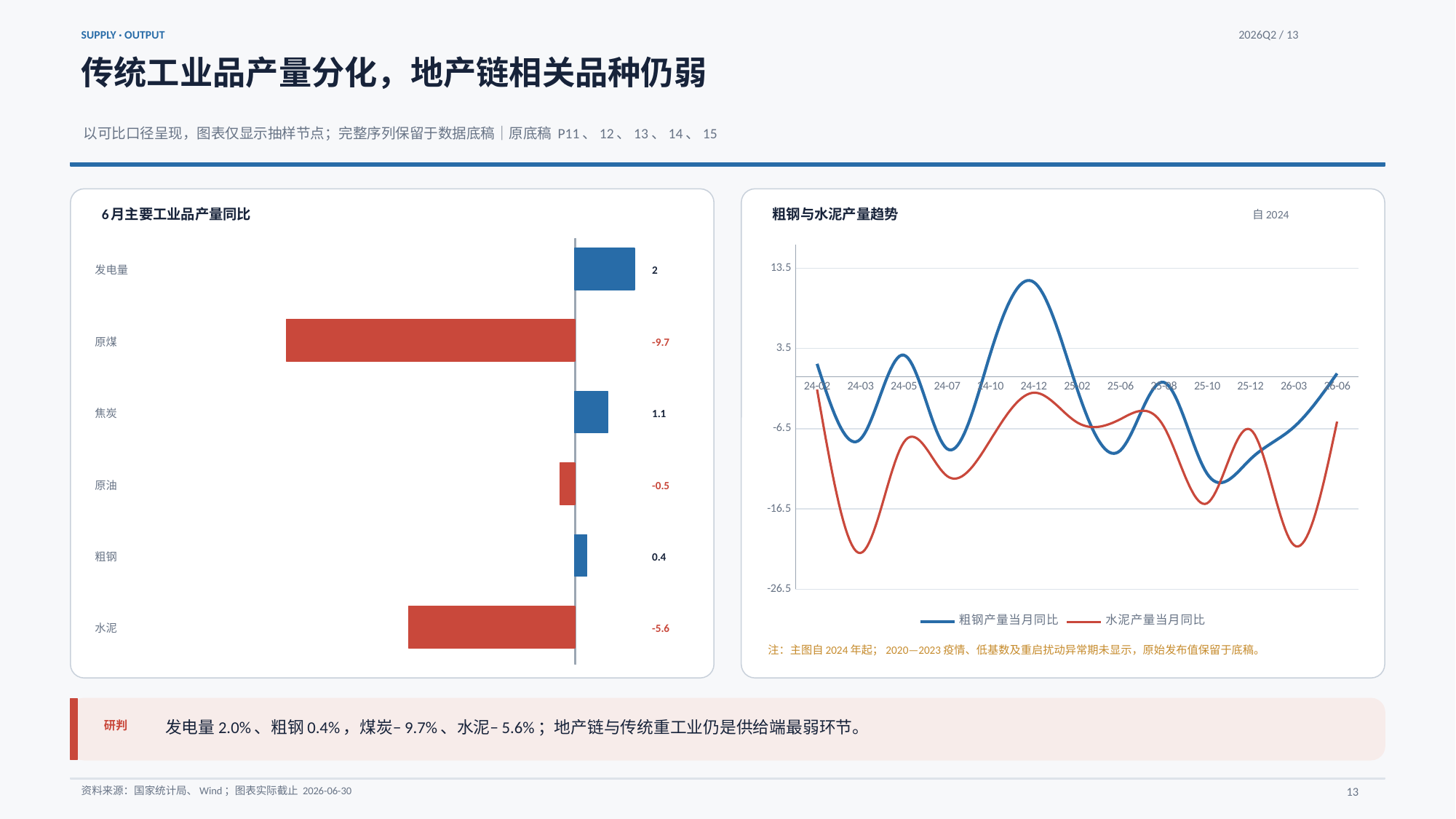

SUPPLY · OUTPUT
2026Q2 / 13
传统工业品产量分化，地产链相关品种仍弱
以可比口径呈现，图表仅显示抽样节点；完整序列保留于数据底稿｜原底稿 P11、12、13、14、15

6月主要工业品产量同比
粗钢与水泥产量趋势
自2024

### Chart

| Category |  |  |
|---|---|---|
| 24-02 | 1.6 | -1.6 |
| 24-03 | -7.8 | -22.0 |
| 24-05 | 2.7 | -8.2 |
| 24-07 | -9.0 | -12.4 |
| 24-10 | 2.9 | -7.9 |
| 24-12 | 11.8 | -2.0 |
| 25-02 | -1.5 | -5.7 |
| 25-06 | -9.2 | -5.3 |
| 25-08 | -0.7 | -6.2 |
| 25-10 | -12.1 | -15.8 |
| 25-12 | -10.3 | -6.6 |
| 26-03 | -6.3 | -21.0 |
| 26-06 | 0.4 | -5.6 |
发电量
2

原煤
-9.7

焦炭
1.1

原油
-0.5

粗钢
0.4

水泥
-5.6

注：主图自2024年起；2020—2023疫情、低基数及重启扰动异常期未显示，原始发布值保留于底稿。

发电量2.0%、粗钢0.4%，煤炭−9.7%、水泥−5.6%；地产链与传统重工业仍是供给端最弱环节。
研判

资料来源：国家统计局、Wind；图表实际截止 2026-06-30
13